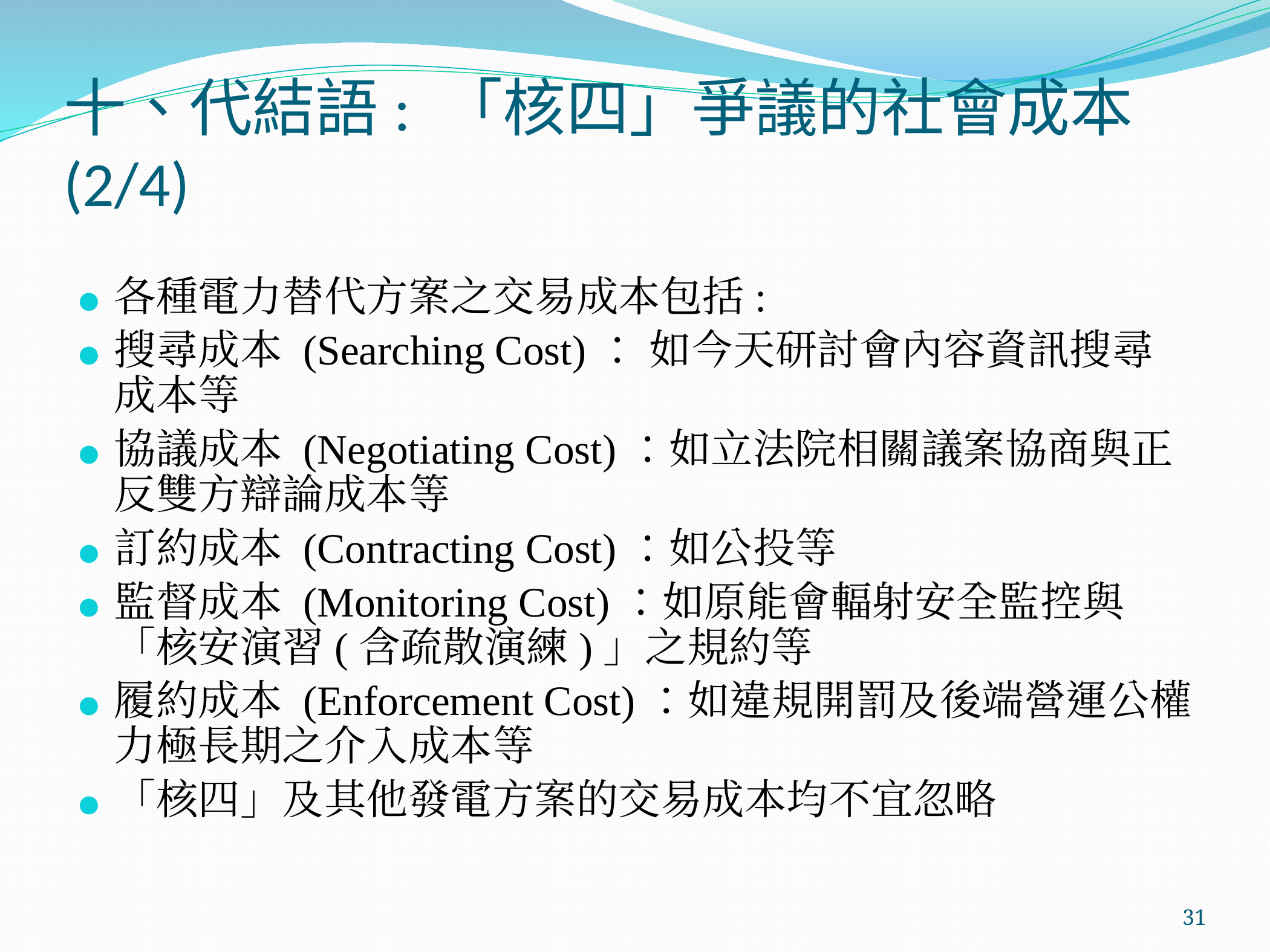

# 十、代結語: 「核四」爭議的社會成本(2/4)
各種電力替代方案之交易成本包括:
搜尋成本 (Searching Cost)： 如今天研討會內容資訊搜尋成本等
協議成本 (Negotiating Cost)：如立法院相關議案協商與正反雙方辯論成本等
訂約成本 (Contracting Cost)：如公投等
監督成本 (Monitoring Cost)：如原能會輻射安全監控與「核安演習(含疏散演練)」之規約等
履約成本 (Enforcement Cost)：如違規開罰及後端營運公權力極長期之介入成本等
「核四」及其他發電方案的交易成本均不宜忽略

31